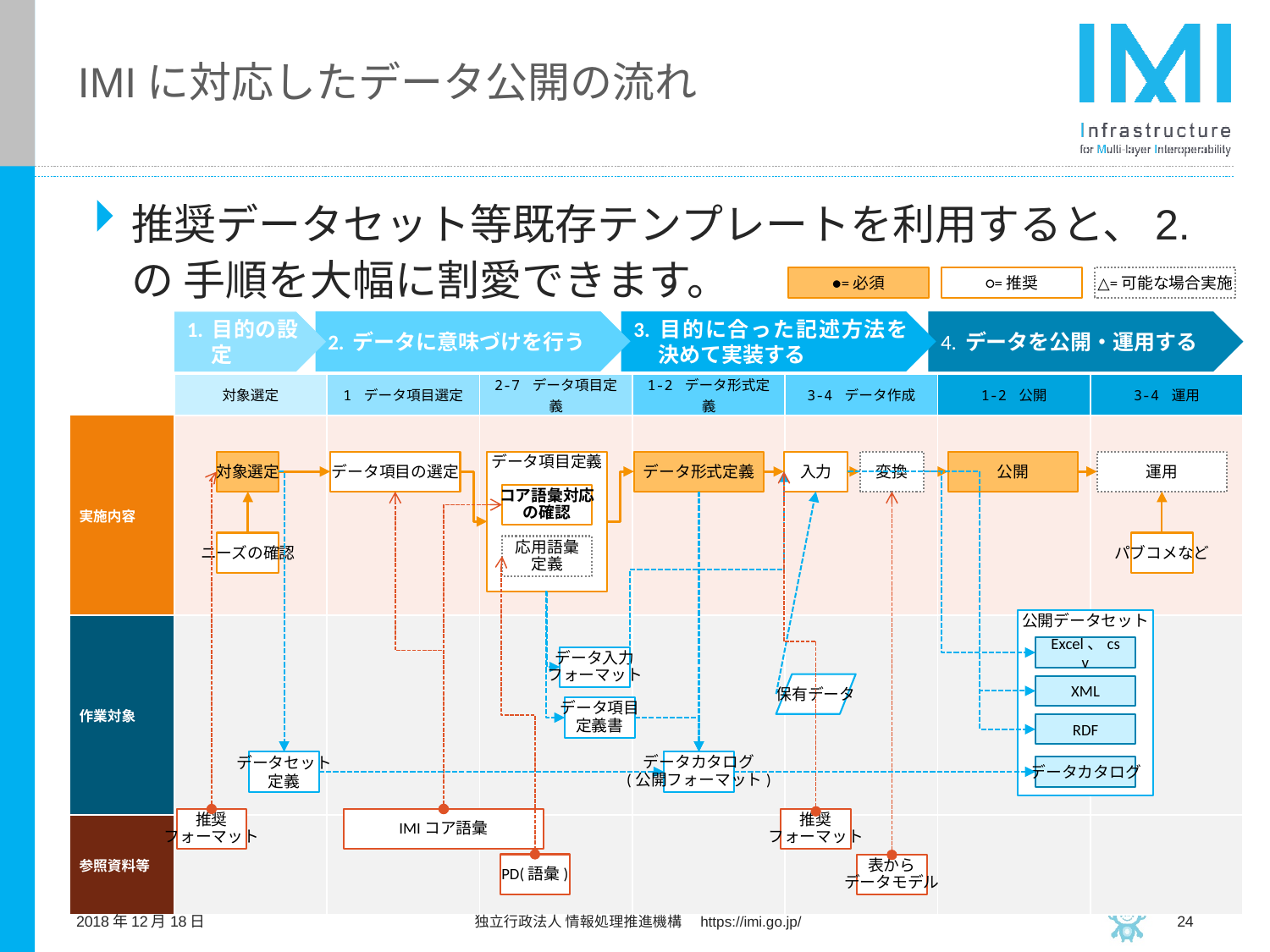

# IMIに対応したデータ公開の流れ
推奨データセット等既存テンプレートを利用すると、2.の 手順を大幅に割愛できます。
●=必須
○=推奨
△=可能な場合実施
2.	データに意味づけを行う
3.	目的に合った記述方法を決めて実装する
4.	データを公開・運用する
1.	目的の設定
|  | 対象選定 | 1 データ項目選定 | 2-7 データ項目定義 | 1-2 データ形式定義 | 3-4 データ作成 | 1-2 公開 | 3-4 運用 |
| --- | --- | --- | --- | --- | --- | --- | --- |
| 実施内容 |  |  |  |  |  |  |  |
| 作業対象 |  |  |  |  |  |  |  |
| 参照資料等 |  |  |  |  |  |  |  |
対象選定
データ項目の選定
データ項目定義
データ形式定義
入力
変換
公開
運用
コア語彙対応
の確認
ニーズの確認
パブコメなど
応用語彙
定義
公開データセット
Excel、csv
データ入力
フォーマット
保有データ
XML
データ項目
定義書
RDF
データセット
定義
データカタログ
(公開フォーマット)
データカタログ
推奨
フォーマット
IMIコア語彙
推奨
フォーマット
PD(語彙)
表から
データモデル
2018年12月18日
 独立行政法人 情報処理推進機構　https://imi.go.jp/
24